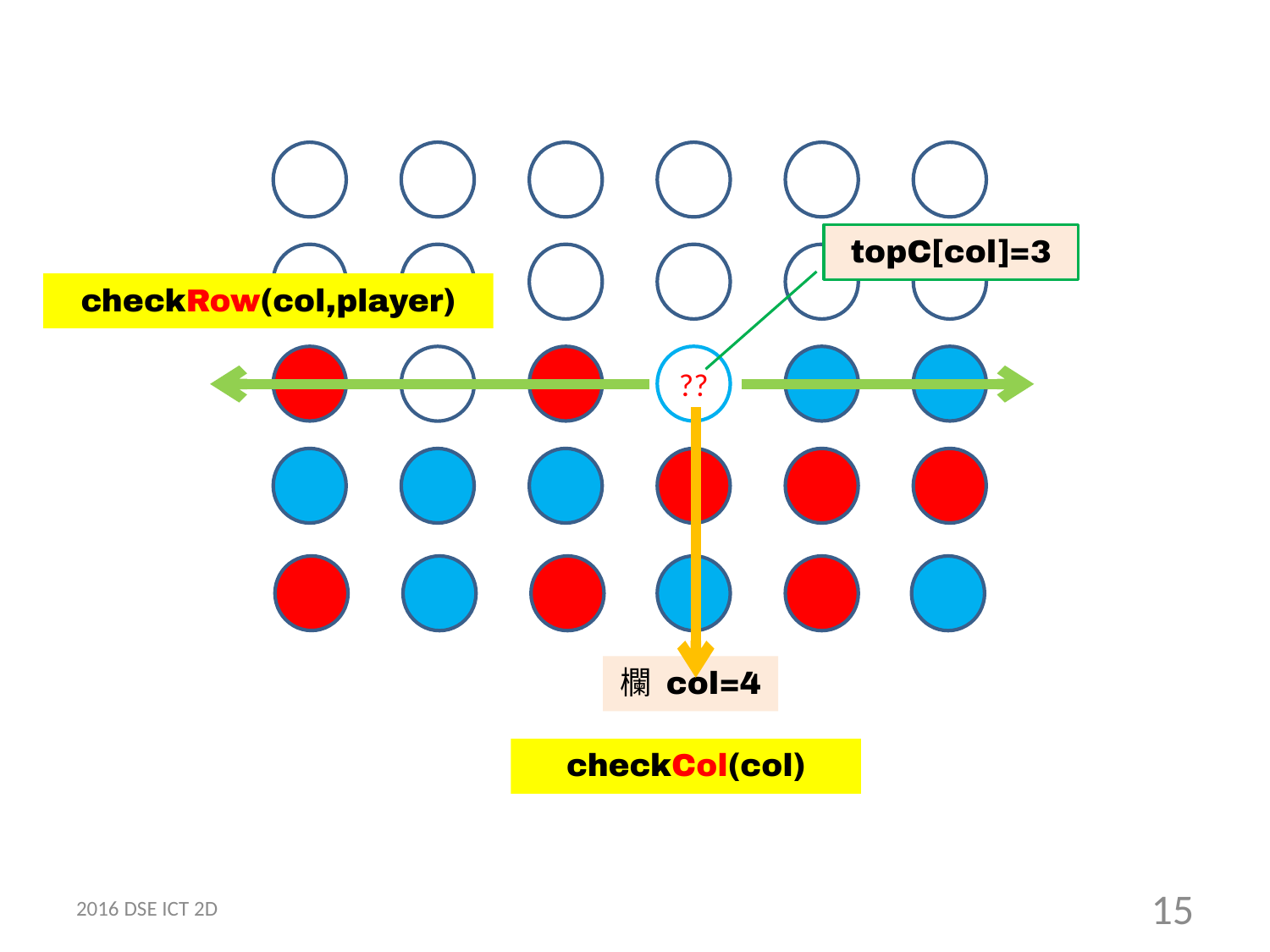

??

topC[col]=3
checkRow(col,player)

欄 col=4
checkCol(col)
2016 DSE ICT 2D
15